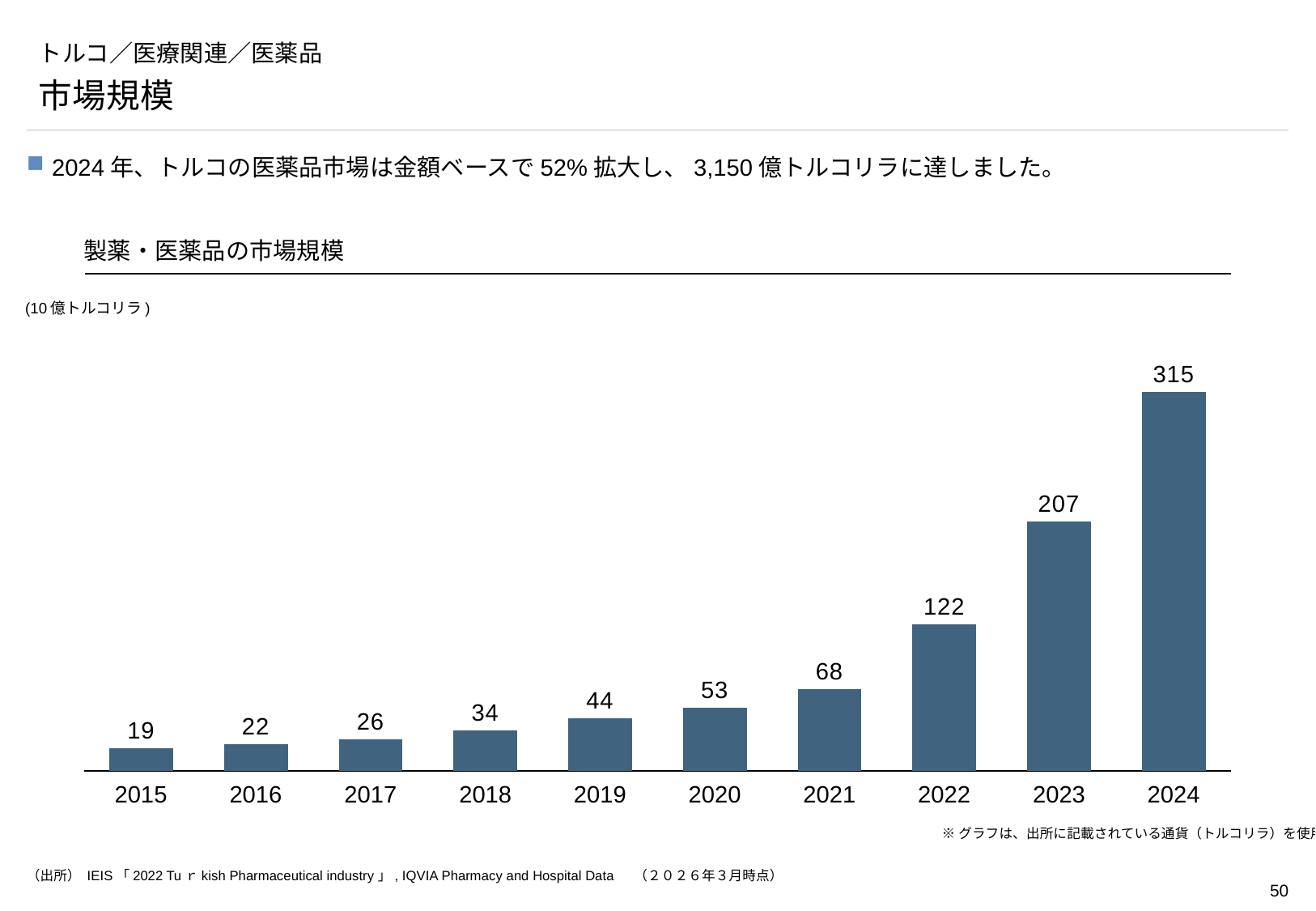

# トルコ／医療関連／医薬品
市場規模
2024年、トルコの医薬品市場は金額ベースで52%拡大し、3,150億トルコリラに達しました。
製薬・医薬品の市場規模
(10億トルコリラ)

### Chart

| Category |  |
|---|---|
2015
2016
2017
2018
2019
2020
2021
2022
2023
2024
※グラフは、出所に記載されている通貨（トルコリラ）を使用
（出所） IEIS「2022 Tuｒkish Pharmaceutical industry」, IQVIA Pharmacy and Hospital Data　 （２０２６年３月時点）